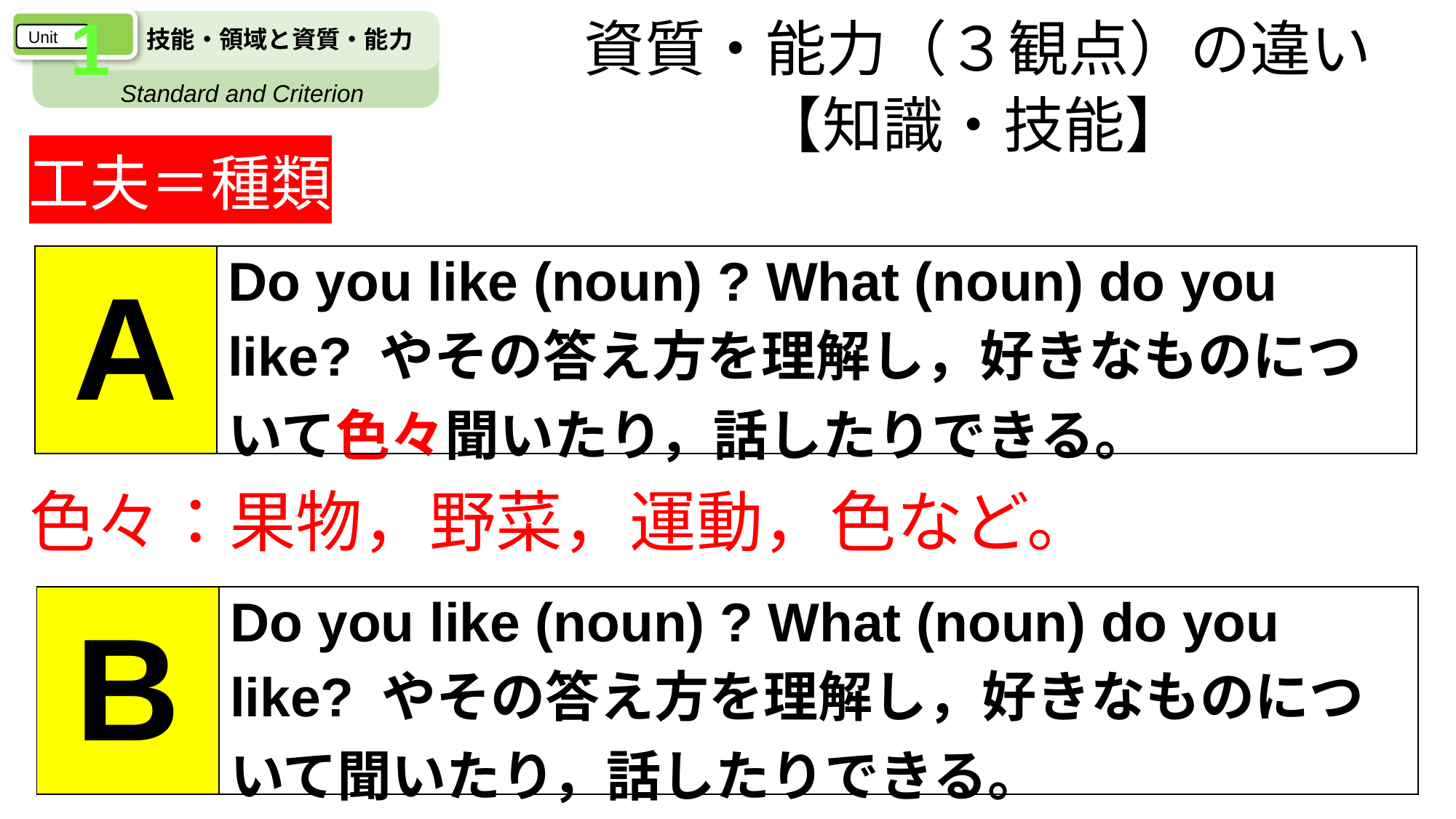

1

Unit
技能・領域と資質・能力
Standard and Criterion
資質・能力（３観点）の違い
【知識・技能】
工夫＝種類
| A | Do you like (noun) ? What (noun) do you like? やその答え方を理解し，好きなものについて色々聞いたり，話したりできる。 |
| --- | --- |
色々：果物，野菜，運動，色など。
| B | Do you like (noun) ? What (noun) do you like? やその答え方を理解し，好きなものについて聞いたり，話したりできる。 |
| --- | --- |